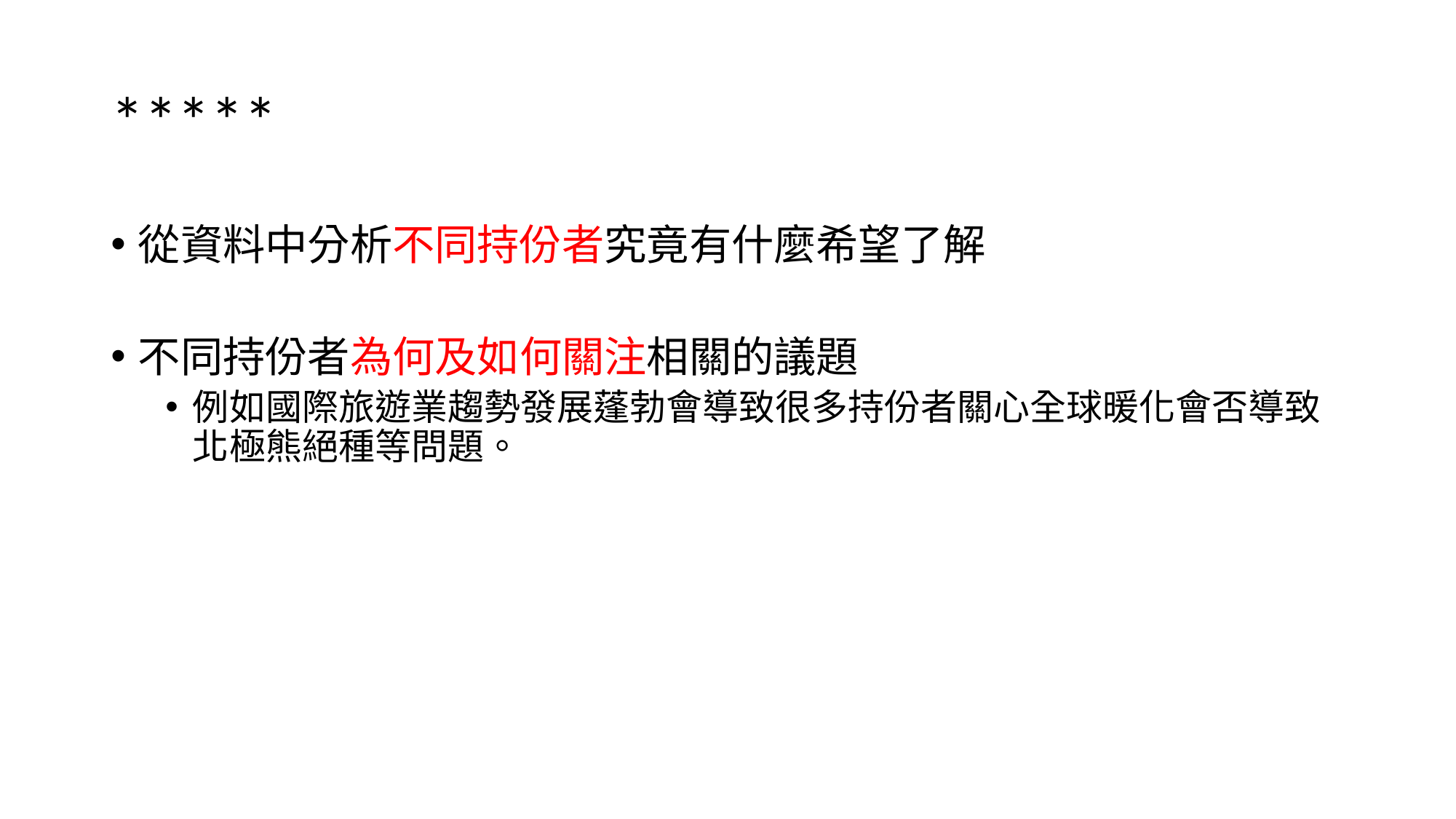

# *****
從資料中分析不同持份者究竟有什麼希望了解
不同持份者為何及如何關注相關的議題
例如國際旅遊業趨勢發展蓬勃會導致很多持份者關心全球暖化會否導致北極熊絕種等問題。